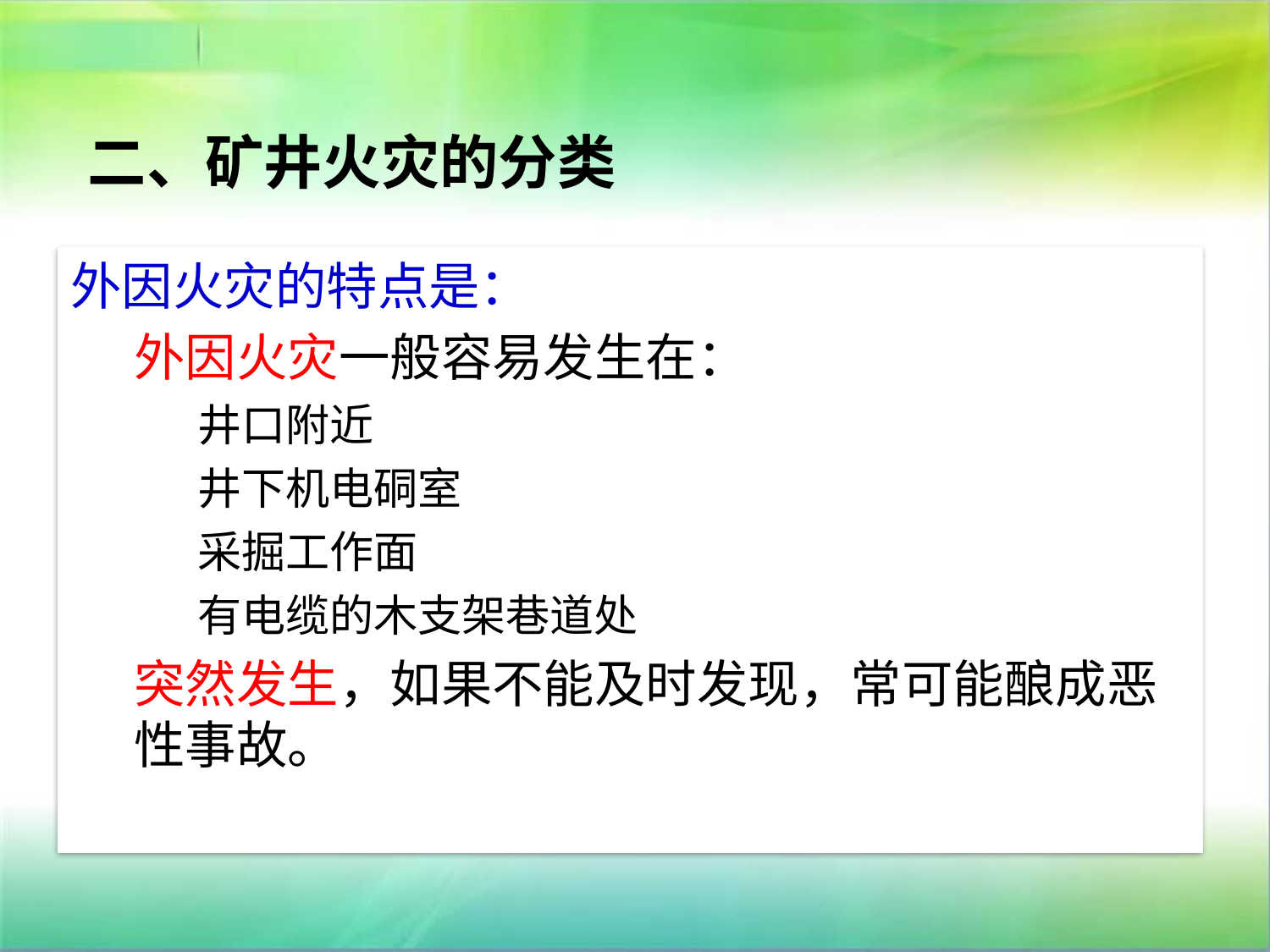

# 二、矿井火灾的分类
①外因火灾—又称外源火灾，是指由于外来热源，如明火、放糊炮、电焊、气焊、在井下吸烟、人为纵火等原因造成的火灾。
井下电气设备因使用不当或维修不及时而短路所产生的电弧火花也可引起矿井火灾；
矿井瓦斯、煤尘的燃烧或爆炸亦可以引燃井下可燃物而形成矿井火灾。
还有违章爆破，如用明火或用动力线爆破、火药变质、放糊炮等都可能引起矿井火灾。
外因火灾的特点是：
外因火灾一般容易发生在：
井口附近
井下机电硐室
采掘工作面
有电缆的木支架巷道处
突然发生，如果不能及时发现，常可能酿成恶性事故。